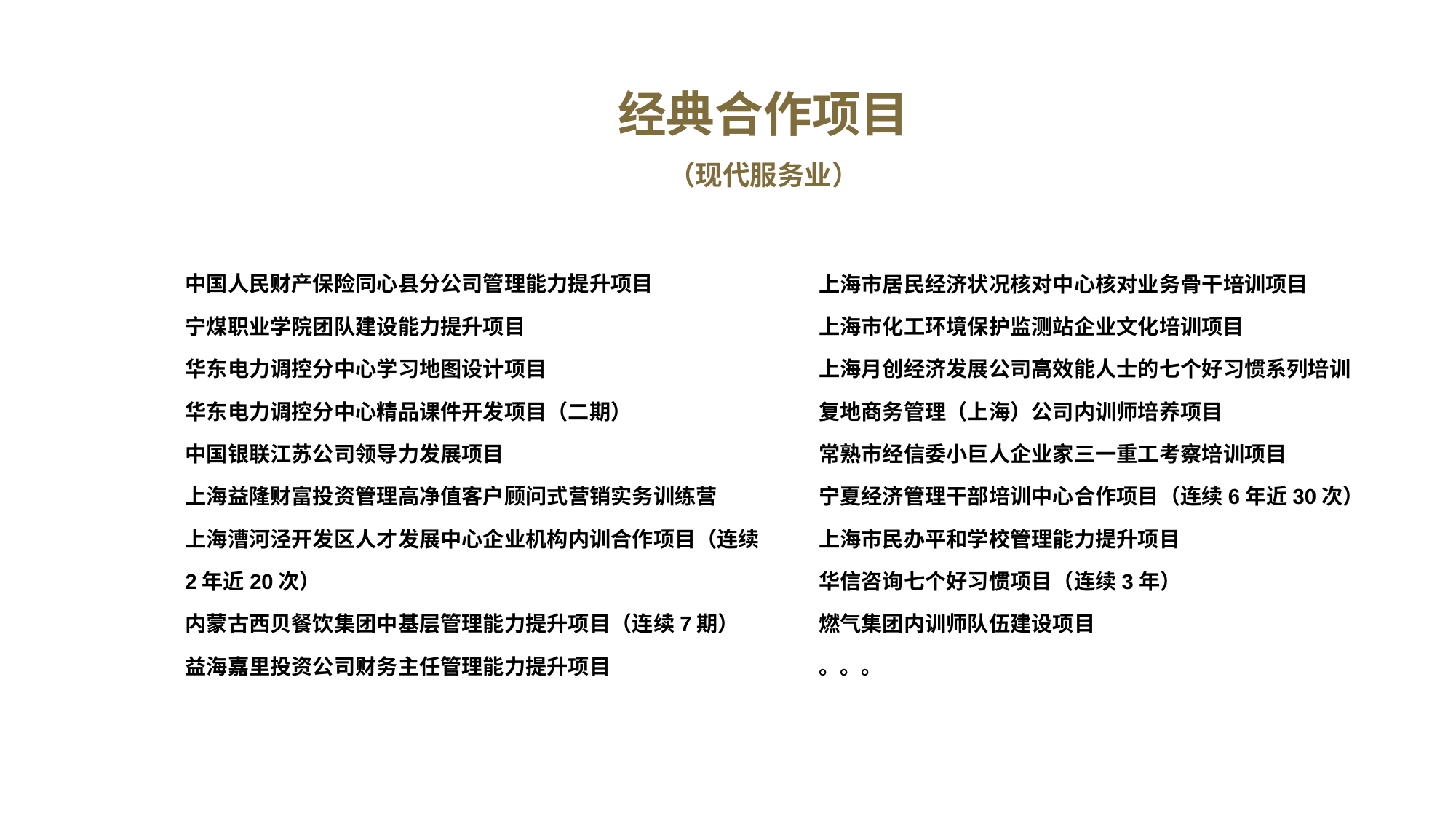

经典合作项目
（现代服务业）
中国人民财产保险同心县分公司管理能力提升项目
宁煤职业学院团队建设能力提升项目
华东电力调控分中心学习地图设计项目
华东电力调控分中心精品课件开发项目（二期）
中国银联江苏公司领导力发展项目
上海益隆财富投资管理高净值客户顾问式营销实务训练营
上海漕河泾开发区人才发展中心企业机构内训合作项目（连续2年近20次）
内蒙古西贝餐饮集团中基层管理能力提升项目（连续7期）
益海嘉里投资公司财务主任管理能力提升项目
上海市居民经济状况核对中心核对业务骨干培训项目
上海市化工环境保护监测站企业文化培训项目
上海月创经济发展公司高效能人士的七个好习惯系列培训
复地商务管理（上海）公司内训师培养项目
常熟市经信委小巨人企业家三一重工考察培训项目
宁夏经济管理干部培训中心合作项目（连续6年近30次）
上海市民办平和学校管理能力提升项目
华信咨询七个好习惯项目（连续3年）
燃气集团内训师队伍建设项目
。。。